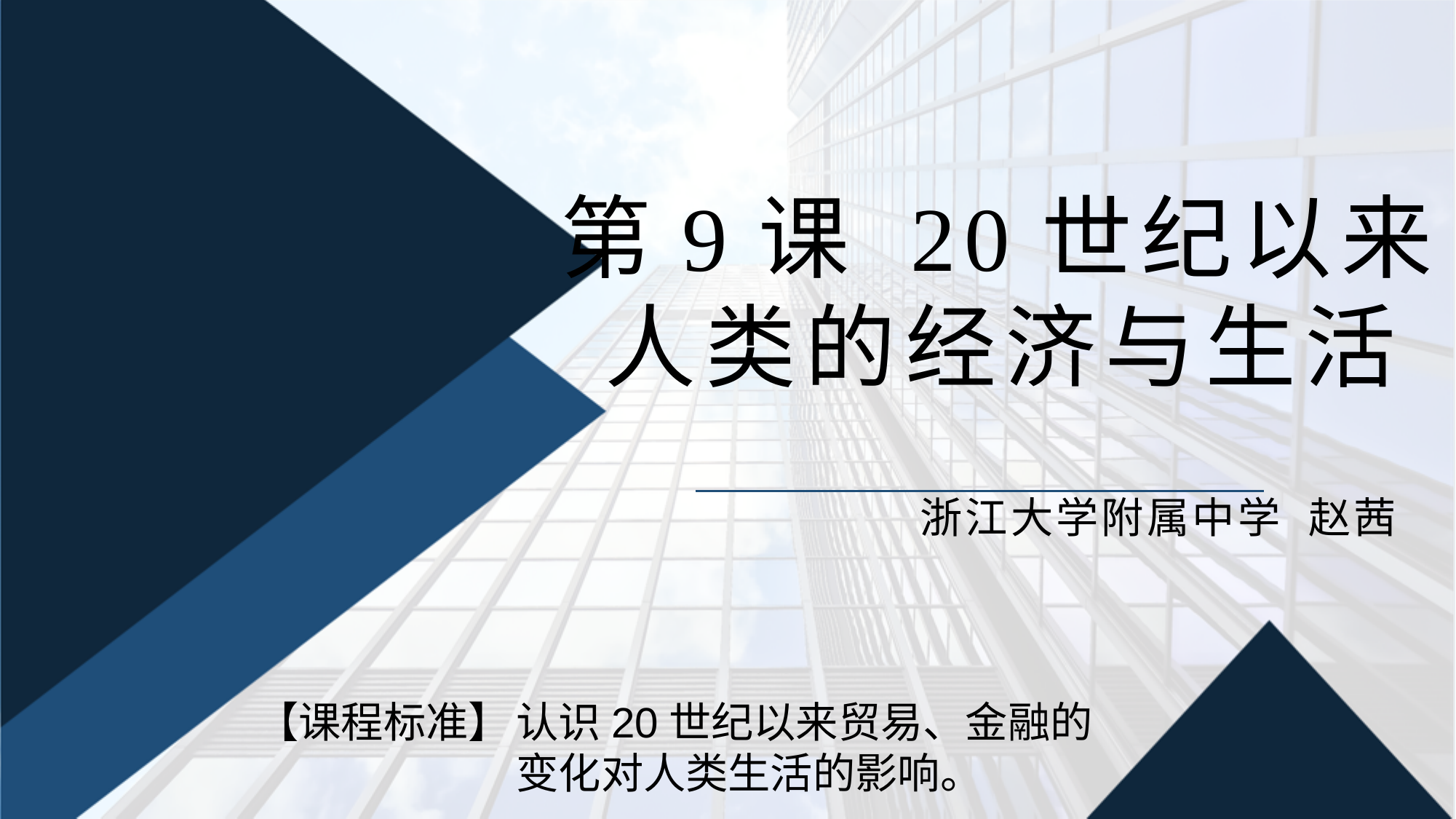

第9课 20世纪以来
人类的经济与生活
浙江大学附属中学  赵茜
【课程标准】
认识20世纪以来贸易、金融的变化对人类生活的影响。